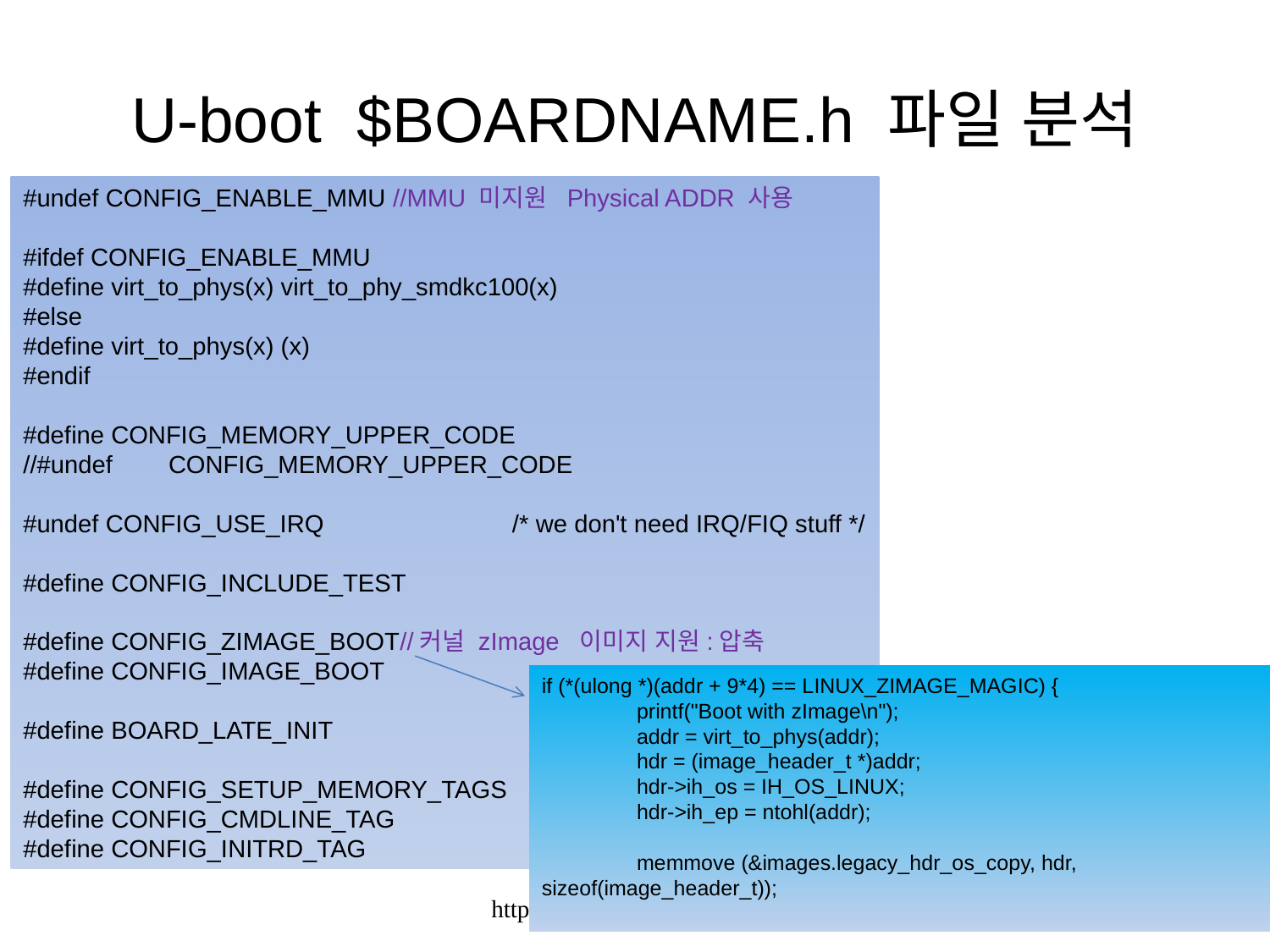

# U-boot  $BOARDNAME.h 파일 분석
#undef CONFIG_ENABLE_MMU //MMU 미지원  Physical ADDR 사용

#ifdef CONFIG_ENABLE_MMU
#define virt_to_phys(x) virt_to_phy_smdkc100(x)
#else
#define virt_to_phys(x) (x)
#endif

#define CONFIG_MEMORY_UPPER_CODE
//#undef        CONFIG_MEMORY_UPPER_CODE

#undef CONFIG_USE_IRQ                           /* we don't need IRQ/FIQ stuff */

#define CONFIG_INCLUDE_TEST

#define CONFIG_ZIMAGE_BOOT//커널 zImage  이미지 지원:압축
#define CONFIG_IMAGE_BOOT

#define BOARD_LATE_INIT

#define CONFIG_SETUP_MEMORY_TAGS
#define CONFIG_CMDLINE_TAG
#define CONFIG_INITRD_TAG
if (*(ulong *)(addr + 9*4) == LINUX_ZIMAGE_MAGIC) {
                printf("Boot with zImage\n");
                addr = virt_to_phys(addr);
                hdr = (image_header_t *)addr;
                hdr->ih_os = IH_OS_LINUX;
                hdr->ih_ep = ntohl(addr);

                memmove (&images.legacy_hdr_os_copy, hdr, sizeof(image_header_t));

http://www.mangoboard.com